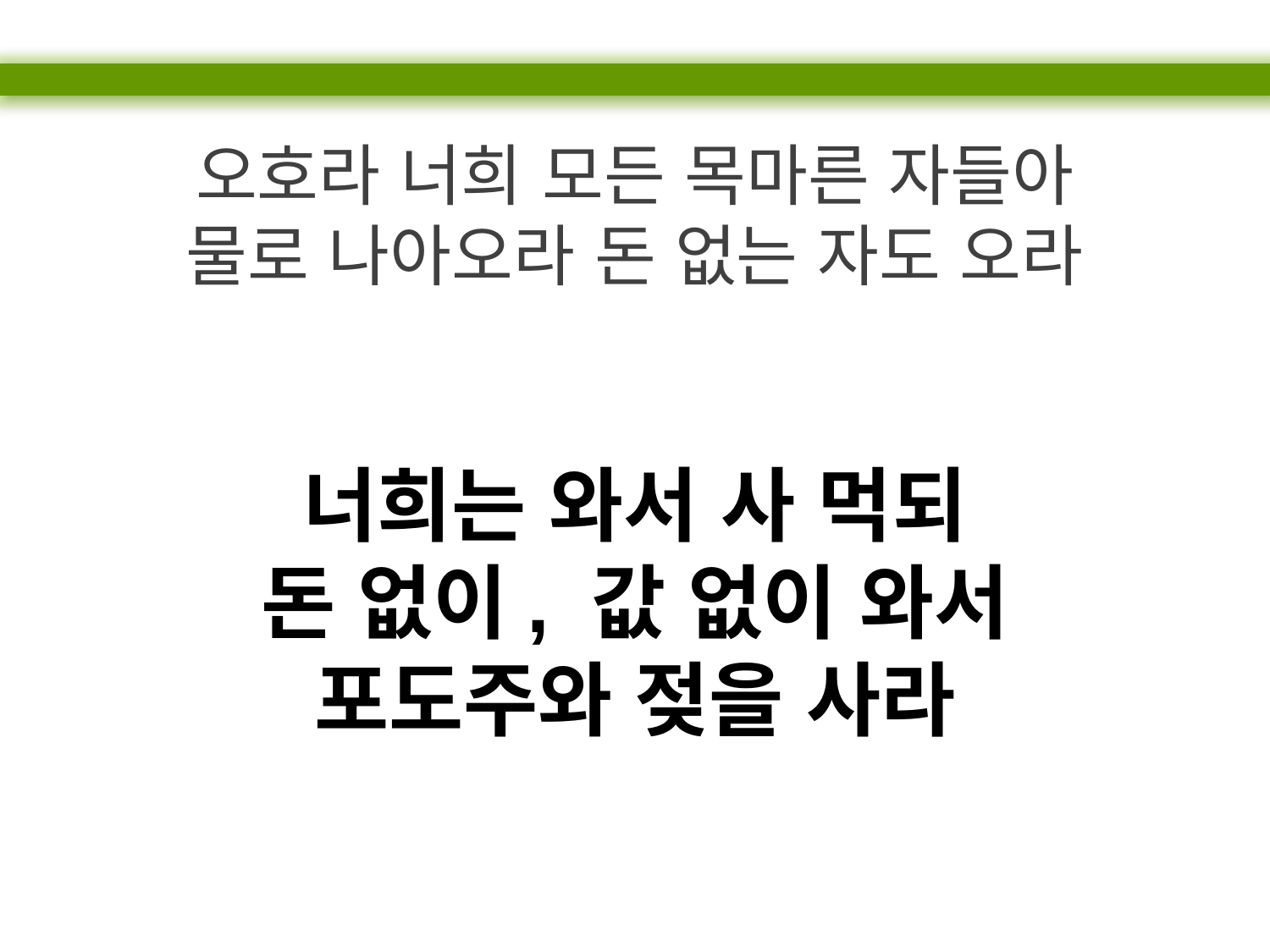

오호라 너희 모든 목마른 자들아
물로 나아오라 돈 없는 자도 오라
너희는 와서 사 먹되
돈 없이, 값 없이 와서
포도주와 젖을 사라